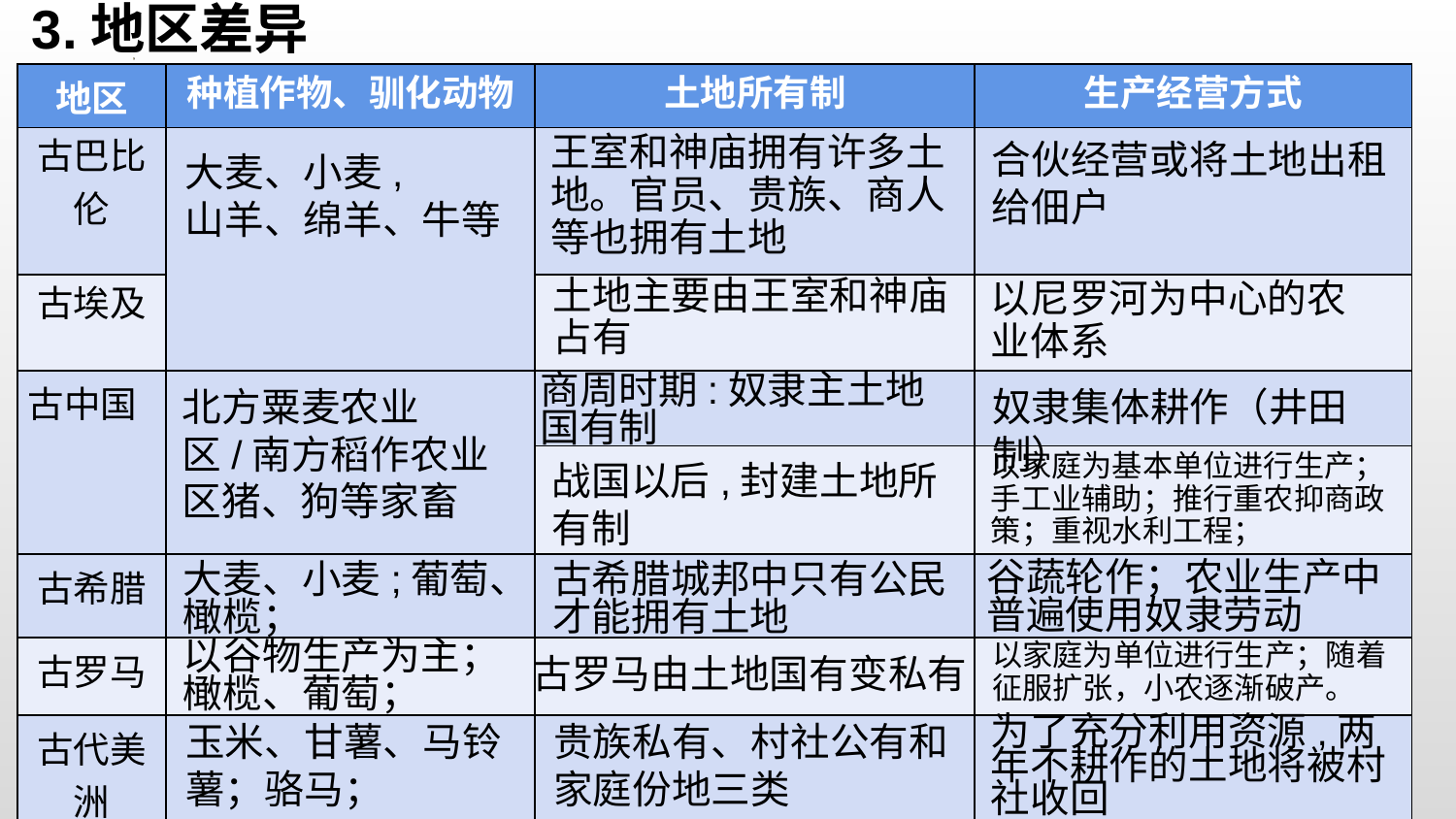

3.地区差异
| 地区 | 种植作物、驯化动物 | 土地所有制 | 生产经营方式 |
| --- | --- | --- | --- |
| 古巴比伦 |  |  |  |
| 古埃及 |  |  |  |
| 古中国 |  |  |  |
|  |  |  |  |
| 古希腊 |  |  |  |
| 古罗马 |  |  |  |
| 古代美洲 |  |  |  |
王室和神庙拥有许多土地。官员、贵族、商人等也拥有土地
合伙经营或将土地出租给佃户
大麦、小麦,
山羊、绵羊、牛等
土地主要由王室和神庙占有
以尼罗河为中心的农业体系
商周时期:奴隶主土地国有制
北方粟麦农业区/南方稻作农业区猪、狗等家畜
奴隶集体耕作（井田制）
以家庭为基本单位进行生产；手工业辅助；推行重农抑商政策；重视水利工程；
战国以后,封建土地所有制
谷蔬轮作；农业生产中普遍使用奴隶劳动
大麦、小麦;葡萄、橄榄；
古希腊城邦中只有公民才能拥有土地
以谷物生产为主；
橄榄、葡萄；
以家庭为单位进行生产；随着征服扩张，小农逐渐破产。
古罗马由土地国有变私有
玉米、甘薯、马铃薯；骆马；
贵族私有、村社公有和家庭份地三类
为了充分利用资源,两年不耕作的土地将被村社收回